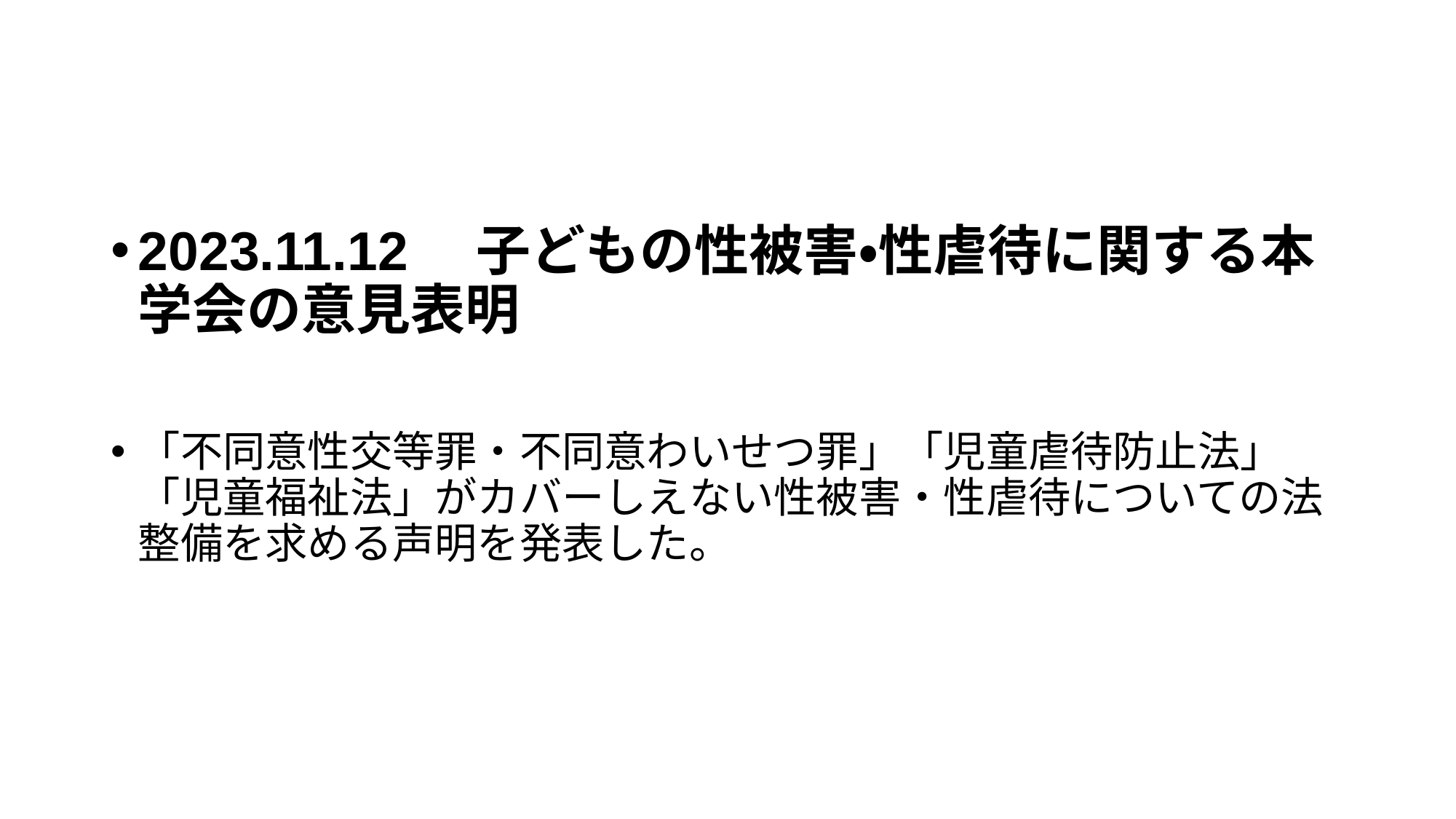

#
2023.11.12　子どもの性被害・性虐待に関する本学会の意見表明

「不同意性交等罪・不同意わいせつ罪」「児童虐待防止法」「児童福祉法」がカバーしえない性被害・性虐待についての法整備を求める声明を発表した。